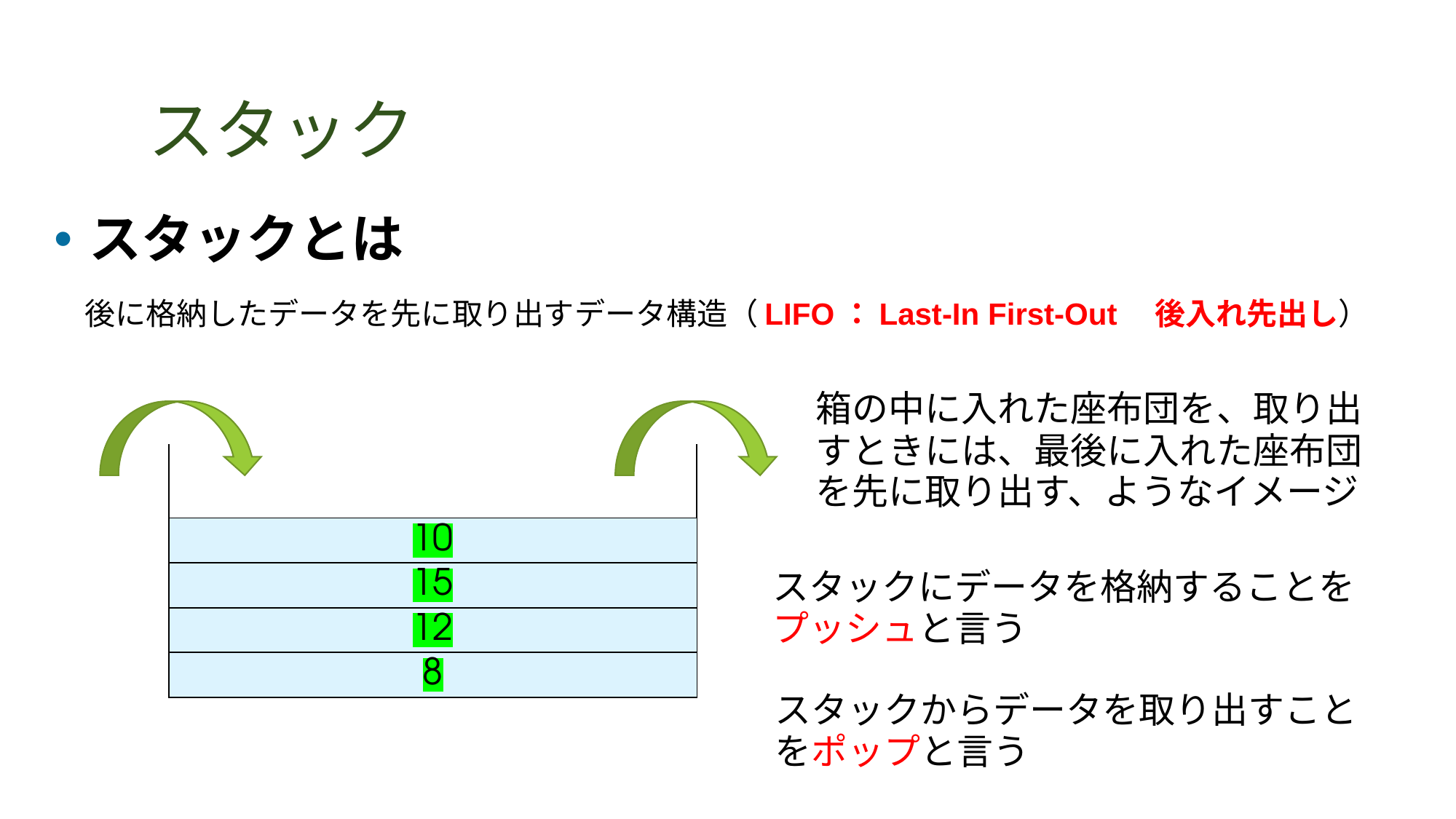

# スタック
スタックとは
　後に格納したデータを先に取り出すデータ構造（LIFO：Last-In First-Out　後入れ先出し）
箱の中に入れた座布団を、取り出すときには、最後に入れた座布団を先に取り出す、ようなイメージ

| 10 |
| --- |
| 15 |
| 12 |
| 8 |
スタックにデータを格納することをプッシュと言う
スタックからデータを取り出すことをポップと言う